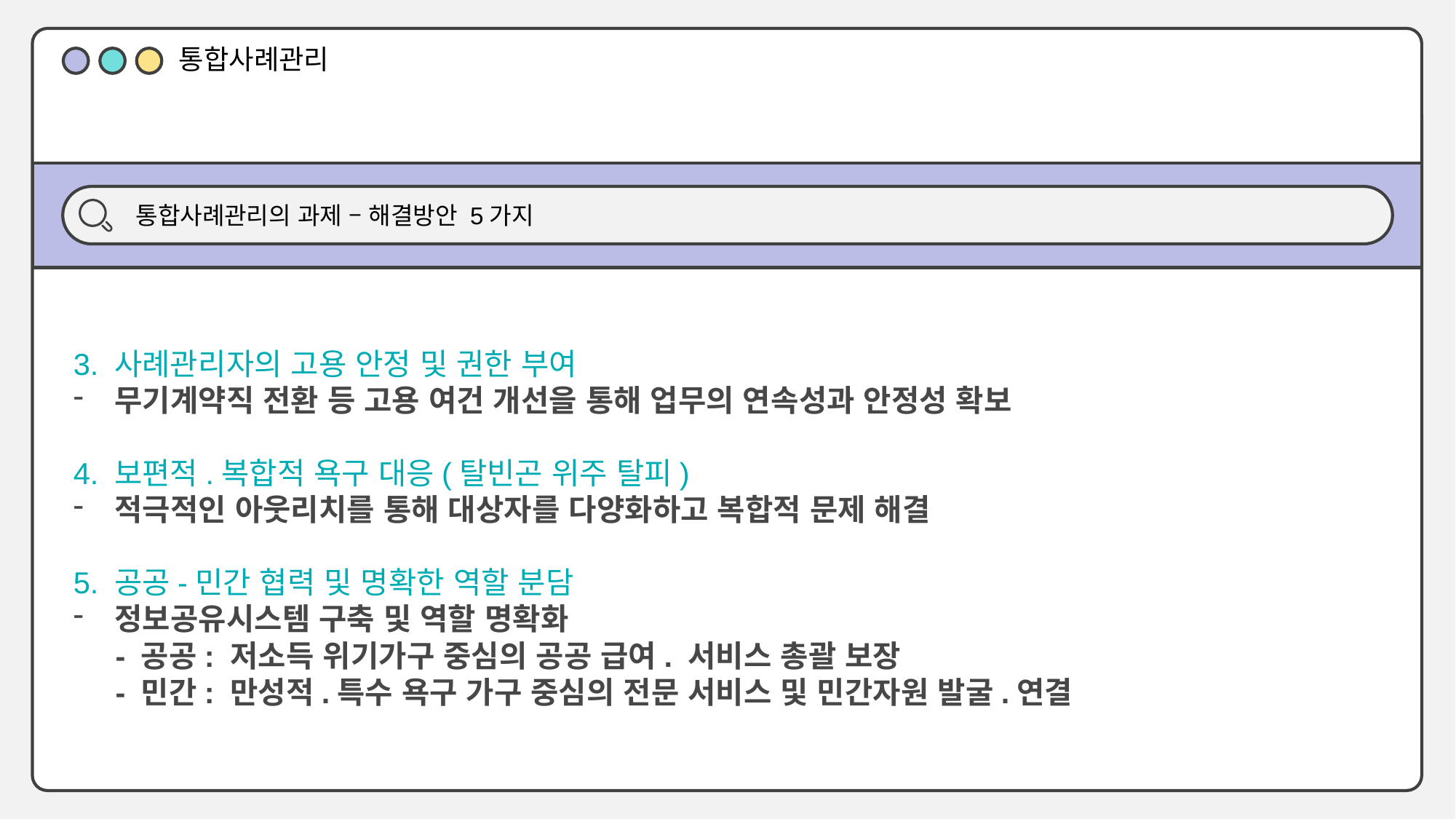

통합사례관리

통합사례관리의 과제 – 해결방안 5가지

3. 사례관리자의 고용 안정 및 권한 부여
무기계약직 전환 등 고용 여건 개선을 통해 업무의 연속성과 안정성 확보

4. 보편적.복합적 욕구 대응(탈빈곤 위주 탈피)
적극적인 아웃리치를 통해 대상자를 다양화하고 복합적 문제 해결

5. 공공-민간 협력 및 명확한 역할 분담
정보공유시스템 구축 및 역할 명확화
     - 공공: 저소득 위기가구 중심의 공공 급여. 서비스 총괄 보장
     - 민간: 만성적.특수 욕구 가구 중심의 전문 서비스 및 민간자원 발굴.연결